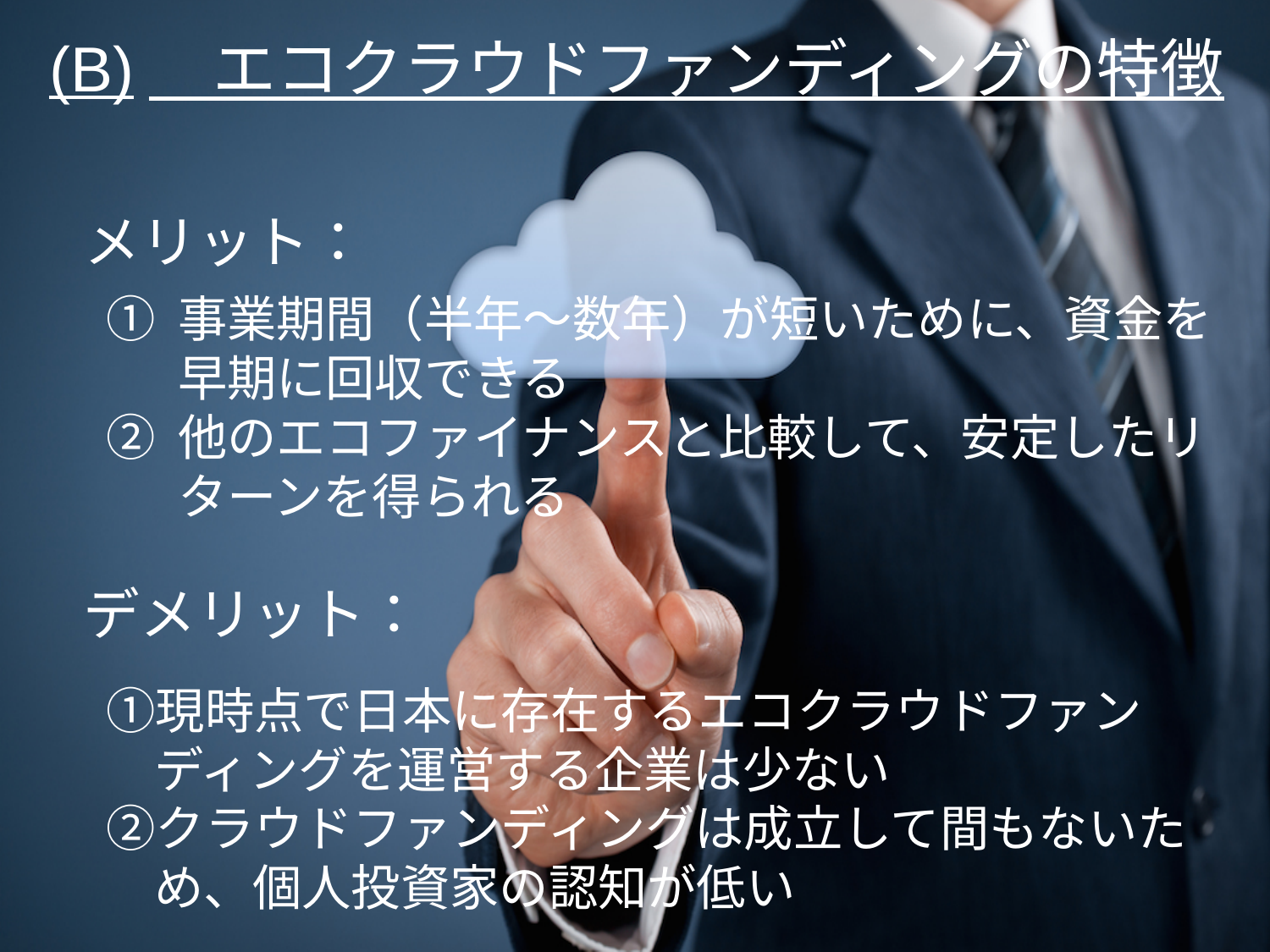

(B)　エコクラウドファンディングの特徴
メリット：
事業期間（半年〜数年）が短いために、資金を早期に回収できる
他のエコファイナンスと比較して、安定したリターンを得られる

デメリット：
現時点で日本に存在するエコクラウドファンディングを運営する企業は少ない
クラウドファンディングは成立して間もないため、個人投資家の認知が低い